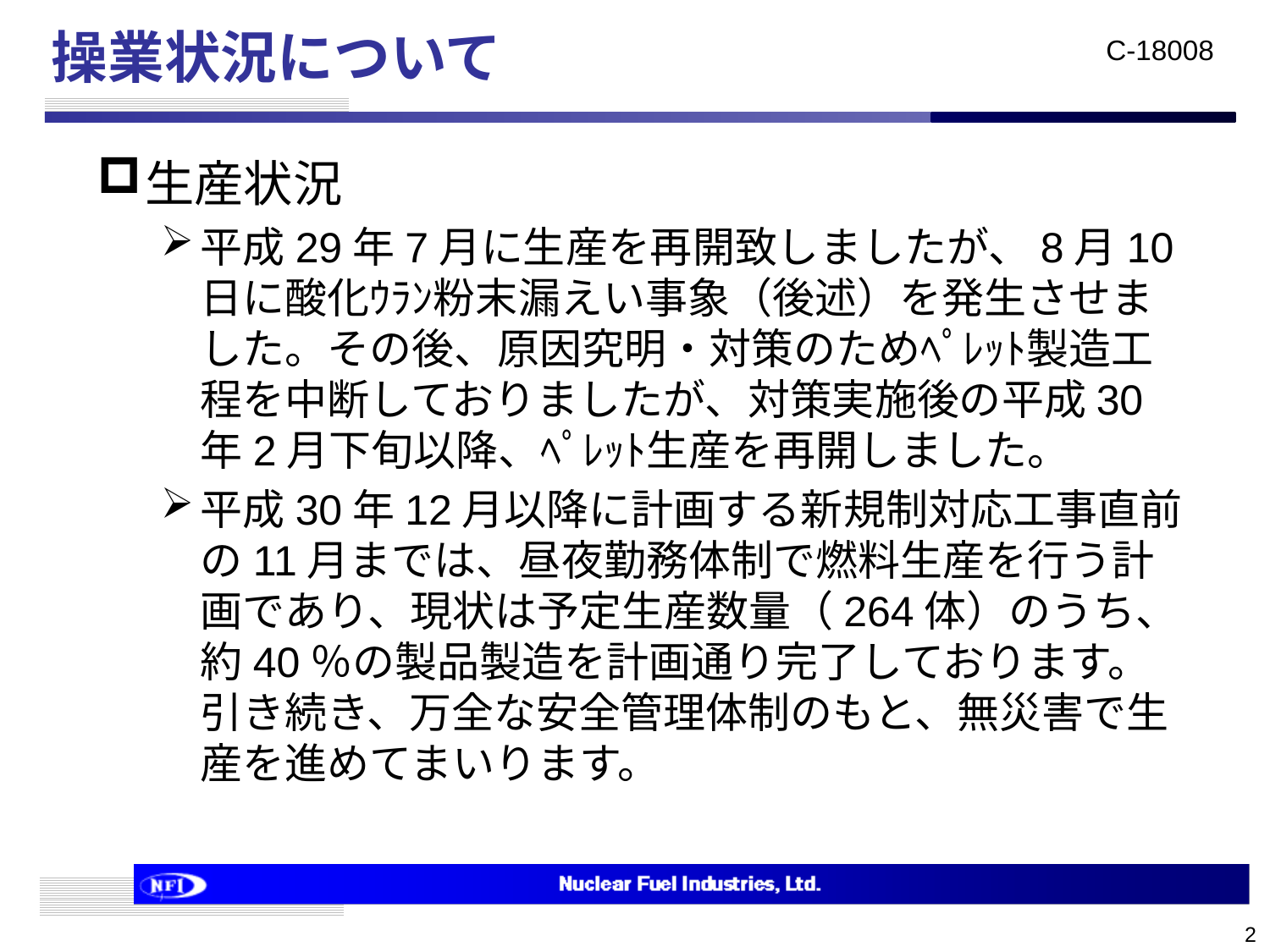

# 操業状況について
生産状況
平成29年7月に生産を再開致しましたが、8月10日に酸化ｳﾗﾝ粉末漏えい事象（後述）を発生させました。その後、原因究明・対策のためﾍﾟﾚｯﾄ製造工程を中断しておりましたが、対策実施後の平成30年2月下旬以降、ﾍﾟﾚｯﾄ生産を再開しました。
平成30年12月以降に計画する新規制対応工事直前の11月までは、昼夜勤務体制で燃料生産を行う計画であり、現状は予定生産数量（264体）のうち、約40％の製品製造を計画通り完了しております。引き続き、万全な安全管理体制のもと、無災害で生産を進めてまいります。

2